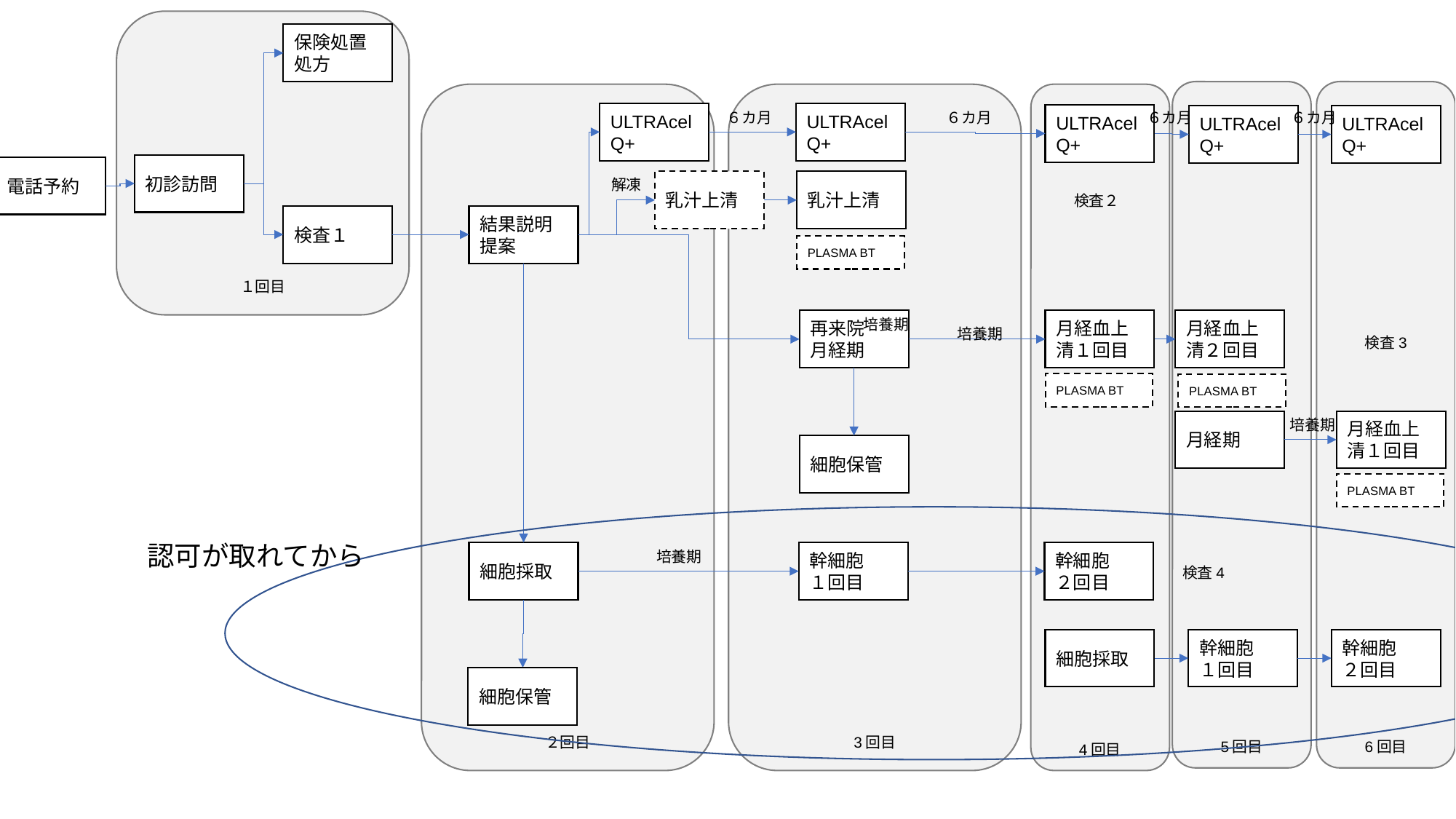

１回目
保険処置
処方
5回目
6回目
２回目
3回目
4回目
６カ月
６カ月
６カ月
６カ月
ULTRAcelQ+
ULTRAcelQ+
ULTRAcelQ+
ULTRAcelQ+
ULTRAcelQ+
初診訪問
電話予約
解凍
乳汁上清
乳汁上清
検査２
検査１
結果説明
提案
PLASMA BT
培養期
再来院
月経期
月経血上清１回目
月経血上清２回目
培養期
検査3
PLASMA BT
PLASMA BT
培養期
月経期
月経血上清１回目
細胞保管
PLASMA BT

認可が取れてから
培養期
細胞採取
幹細胞
１回目
幹細胞
２回目
検査4
細胞採取
幹細胞
１回目
幹細胞
２回目
細胞保管